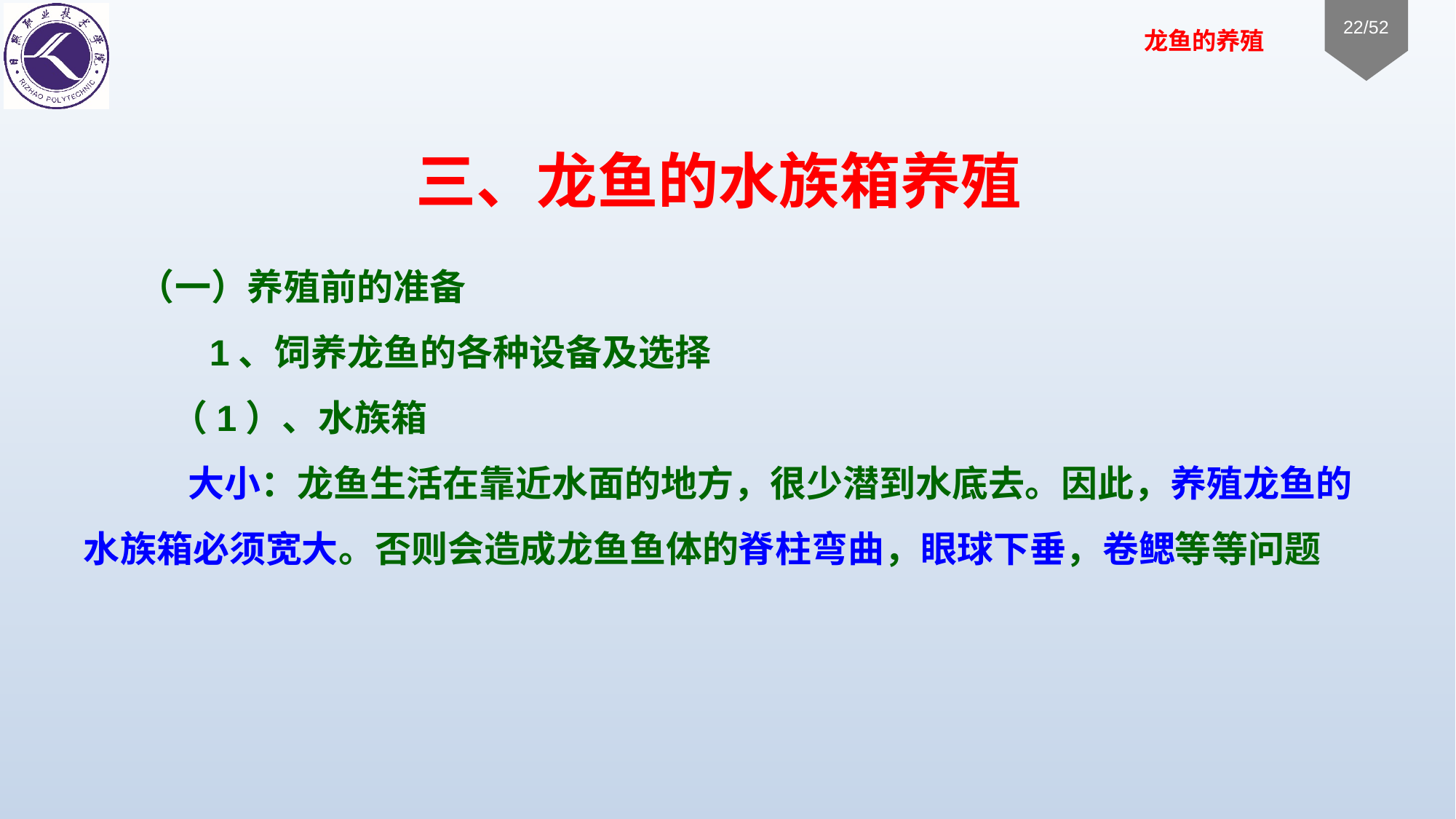

# 三、龙鱼的水族箱养殖
（一）养殖前的准备
       1、饲养龙鱼的各种设备及选择
   （1）、水族箱
     大小：龙鱼生活在靠近水面的地方，很少潜到水底去。因此，养殖龙鱼的水族箱必须宽大。否则会造成龙鱼鱼体的脊柱弯曲，眼球下垂，卷鳃等等问题